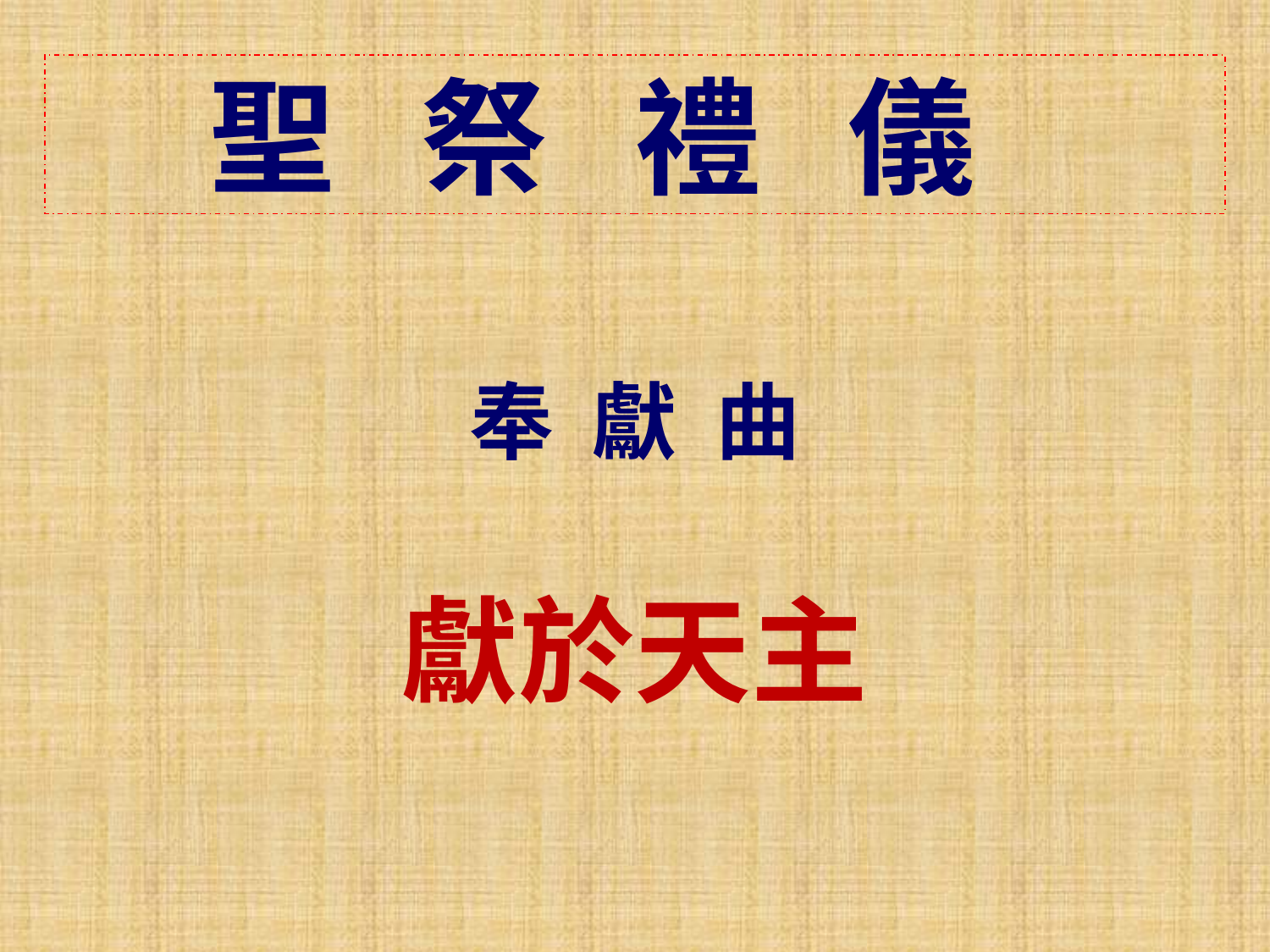

聖   祭   禮   儀
奉  獻  曲
獻於天主